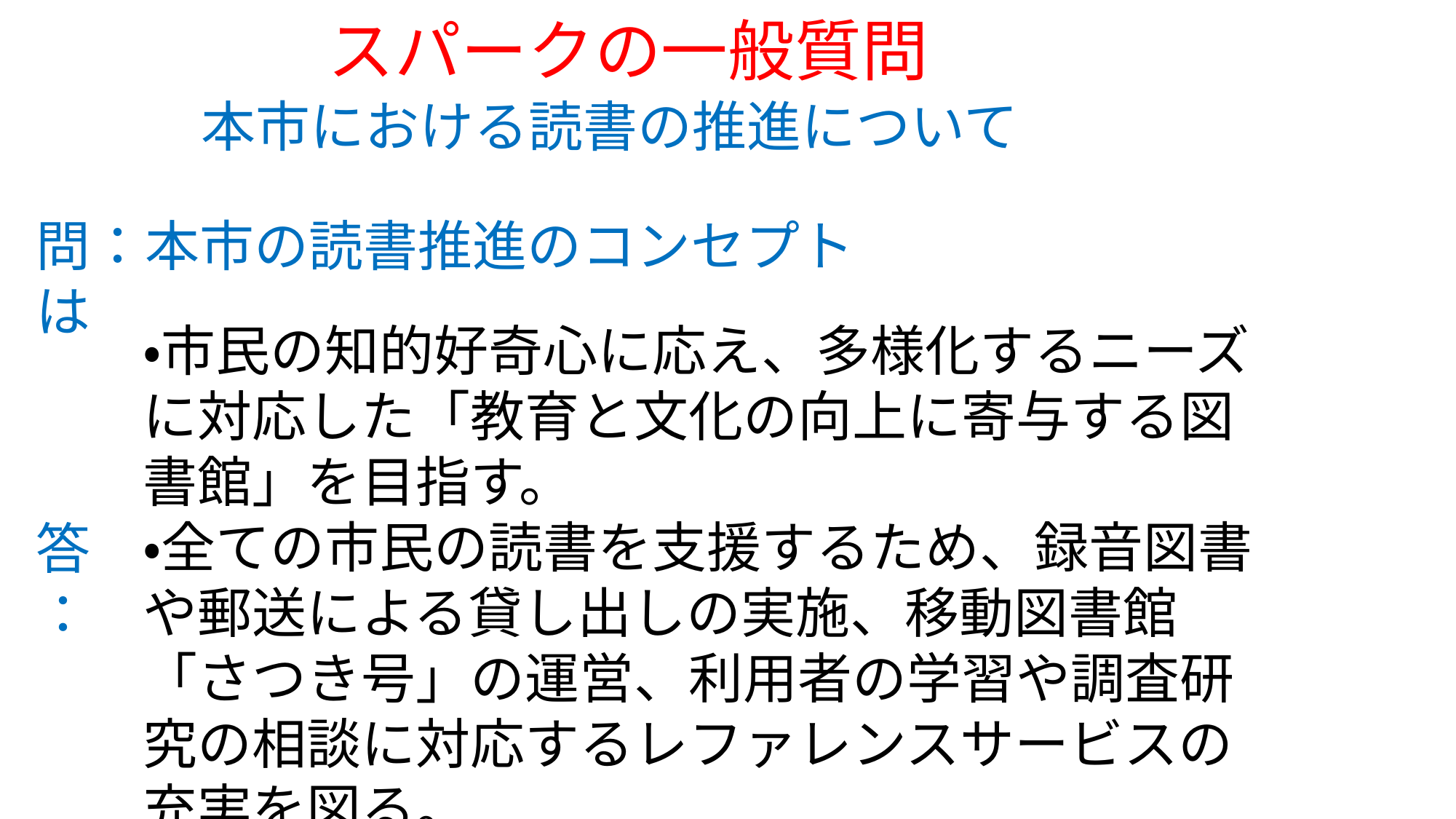

スパークの一般質問
本市における読書の推進について
問：本市の読書推進のコンセプトは
・市民の知的好奇心に応え、多様化するニーズに対応した「教育と文化の向上に寄与する図書館」を目指す。
・全ての市民の読書を支援するため、録音図書や郵送による貸し出しの実施、移動図書館「さつき号」の運営、利用者の学習や調査研究の相談に対応するレファレンスサービスの充実を図る。
答：